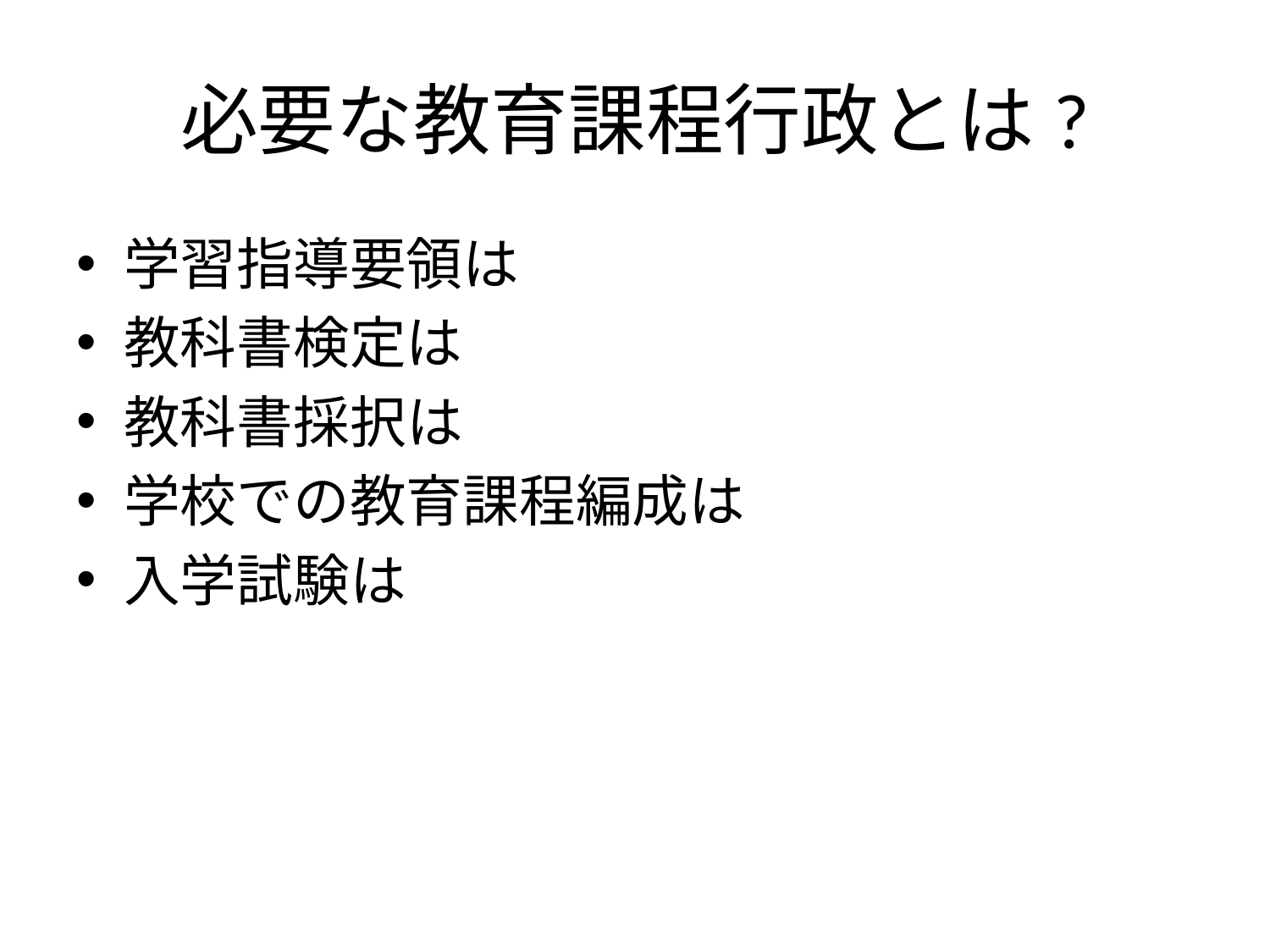

# 必要な教育課程行政とは?
学習指導要領は
教科書検定は
教科書採択は
学校での教育課程編成は
入学試験は